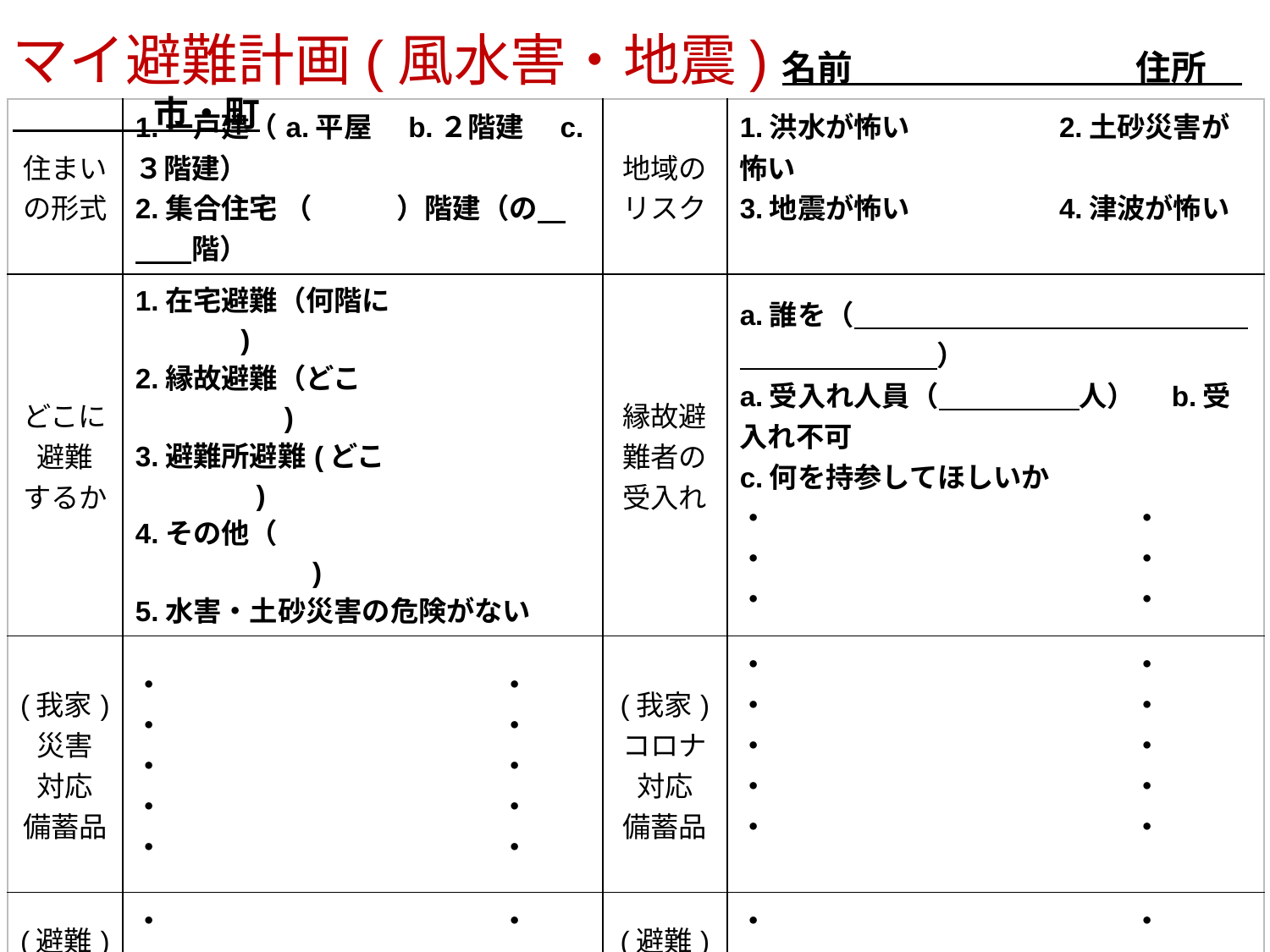

マイ避難計画(風水害・地震)名前　　　　　　　　住所　 　　　　市・町
| 住まい の形式 | 1.一戸建（a.平屋　b.２階建　c.３階建） 2.集合住宅 （　　　）階建（の　　　階） | 地域のリスク | 1.洪水が怖い　　　　　2.土砂災害が怖い 3.地震が怖い　　　　　4.津波が怖い |
| --- | --- | --- | --- |
| どこに 避難 するか | 1.在宅避難（何階に　　　　　　　　　　 ) 2.縁故避難（どこ　　　　　　　　　　　　　) 3.避難所避難(どこ 　　　　　　　　　　　) 4.その他（　　　　　　　　　　　　　　　　　) 5.水害・土砂災害の危険がない | 縁故避難者の 受入れ | a.誰を（　　　　　　　　　　　　　　　　　　　　　） a.受入れ人員（　　　　　人）　b.受入れ不可 c.何を持参してほしいか ・　　　　　　　　　　　　　・　 ・　　　　　　　　　　　　　・ ・　　　　　　　　　　　　　・ |
| (我家) 災害 対応 備蓄品 | ・　　　　　　　　　　　　・ ・　　　　　　　　　　　　・ ・　　　　　　　　　　　　・ ・　　　　　　　　　　　　・　 ・　　　　　　　　　　　　・ | (我家) コロナ対応 備蓄品 | ・　　　　　　　　　　　　　・ ・　　　　　　　　　　　　　・ ・　　　　　　　　　　　　　・ ・　　　　　　　　　　　　　・　 ・　　　　　　　　　　　　　・ |
| (避難) 災害 対応の 持ち物 | ・　　　　　　　　　　　　・ ・　　　　　　　　　　　　・ ・　　　　　　　　　　　　・ ・　　　　　　　　　　　　・　　 ・　　　　　　　　　　　　・ | (避難) コロナ対応の 持ち物 | ・　　　　　　　　　　　　　・ ・　　　　　　　　　　　　　・ ・　　　　　　　　　　　　　・ ・　　　　　　　　　　　　　・　　 ・　　　　　　　　　　　　　・ |
| 風水害マイ タイムライン | １．どのタイミングで避難を開始するか 　a.気象注意情報　　b.避難準備情報・高齢者等避難開始　　ｃ避難勧告　　d.避難指示（緊急） ２．在宅避難の準備ができているか？・・・・垂直避難：２階以上の避難階に足らないものは？（　　　　　　　　　　　　　　　　　　　　　　　　　　　　　　　　　　　　　　　　　　　　　　　　　　　　　　　　　） |  |  |